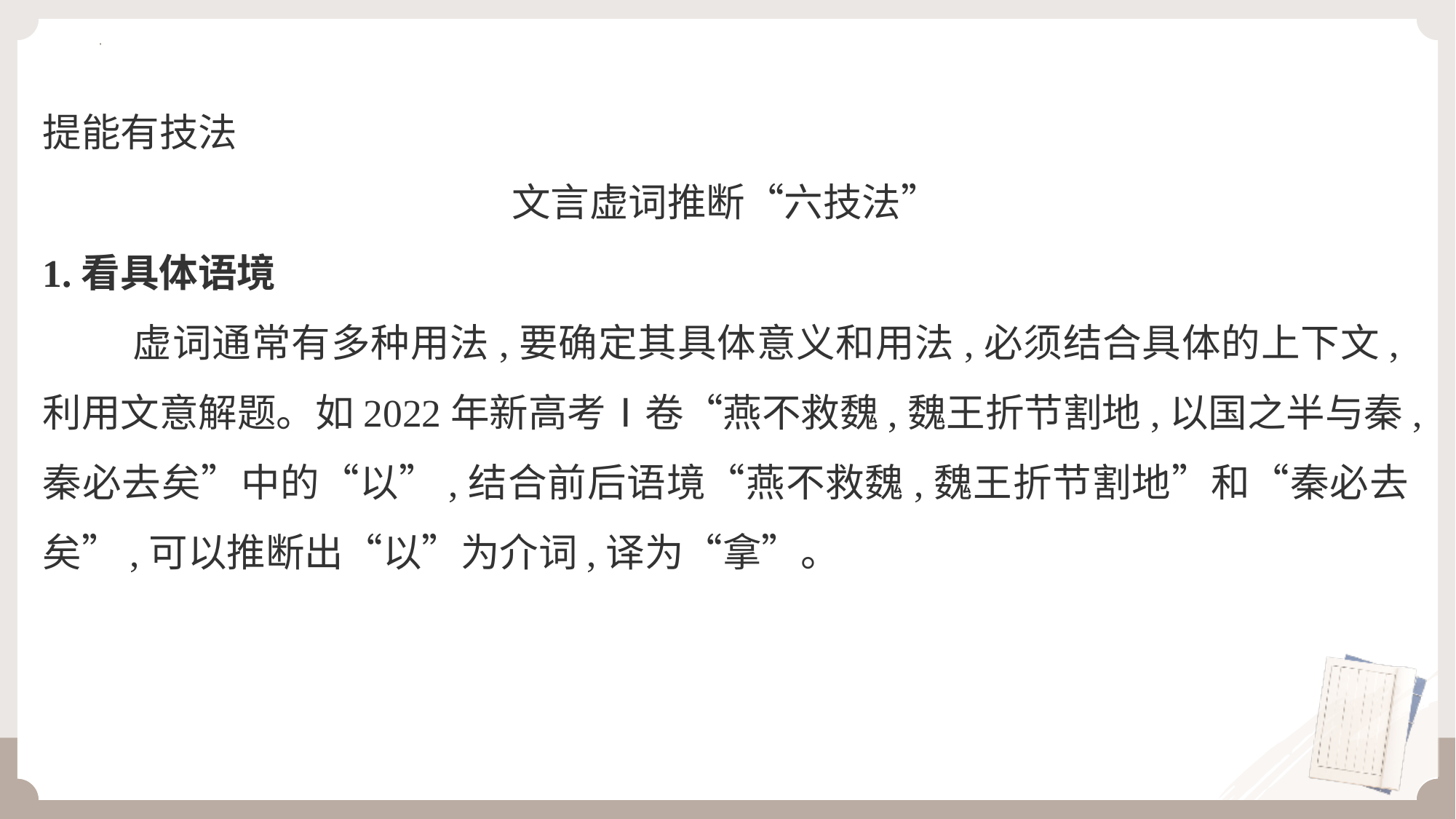

提能有技法
文言虚词推断“六技法”
1.看具体语境
    虚词通常有多种用法,要确定其具体意义和用法,必须结合具体的上下文,利用文意解题。如2022年新高考Ⅰ卷“燕不救魏,魏王折节割地,以国之半与秦,秦必去矣”中的“以”,结合前后语境“燕不救魏,魏王折节割地”和“秦必去矣”,可以推断出“以”为介词,译为“拿”。